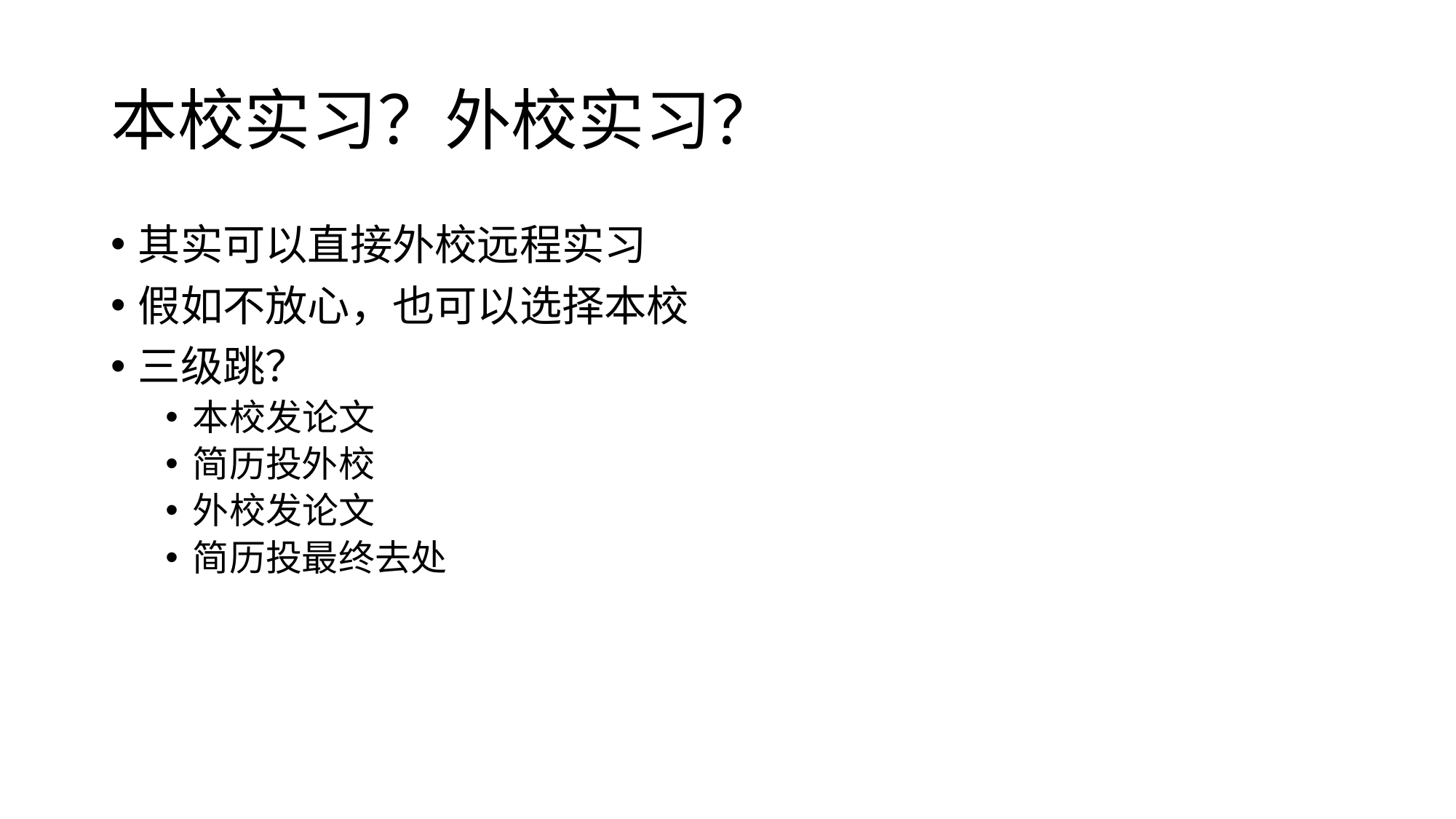

# 本校实习？外校实习？
其实可以直接外校远程实习
假如不放心，也可以选择本校
三级跳？
本校发论文
简历投外校
外校发论文
简历投最终去处